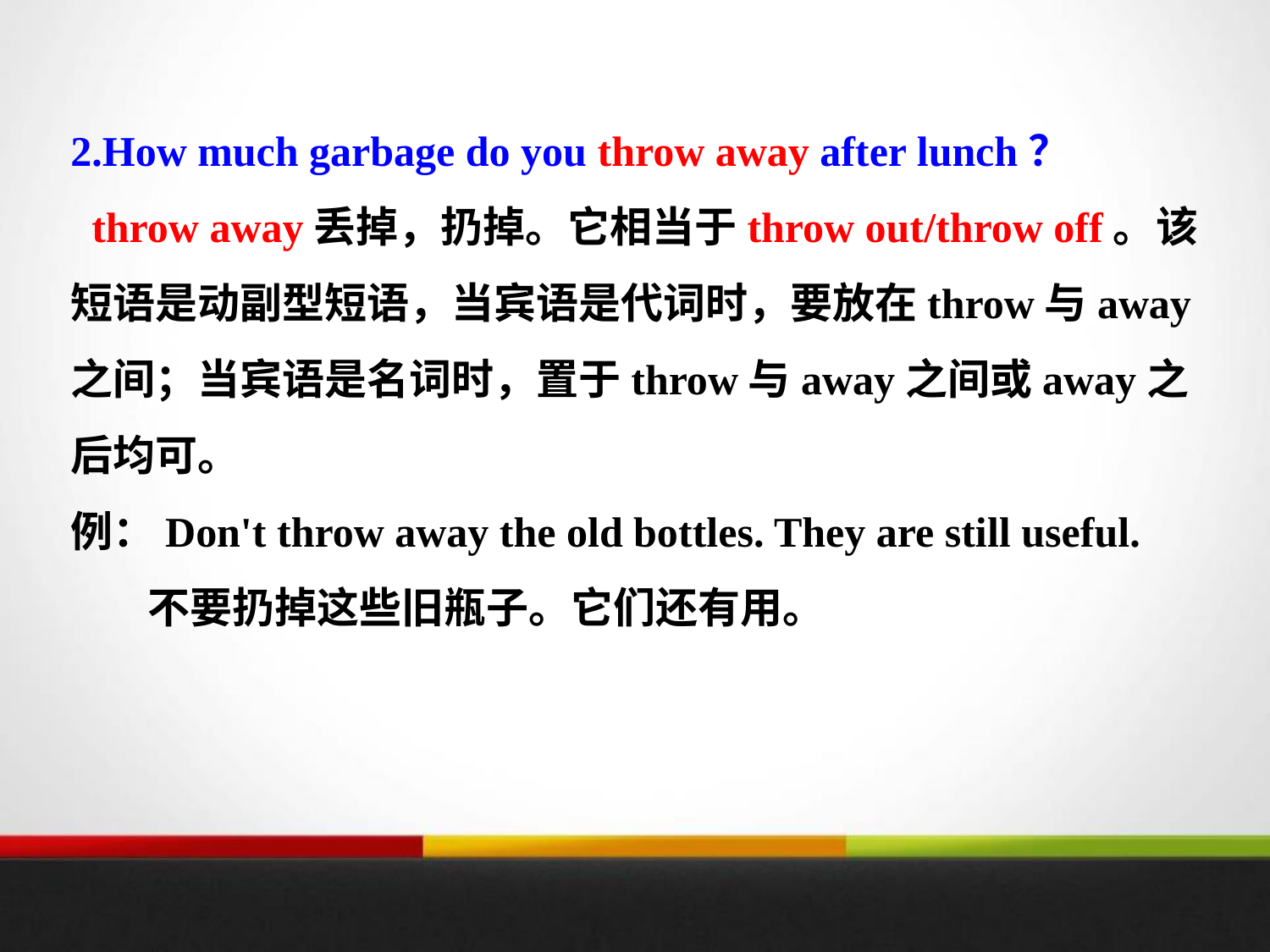

2.How much garbage do you throw away after lunch？
  throw away丢掉，扔掉。它相当于throw out/throw off。该短语是动副型短语，当宾语是代词时，要放在throw与away之间；当宾语是名词时，置于throw与away之间或away之后均可。
例：Don't throw away the old bottles. They are still useful.
       不要扔掉这些旧瓶子。它们还有用。